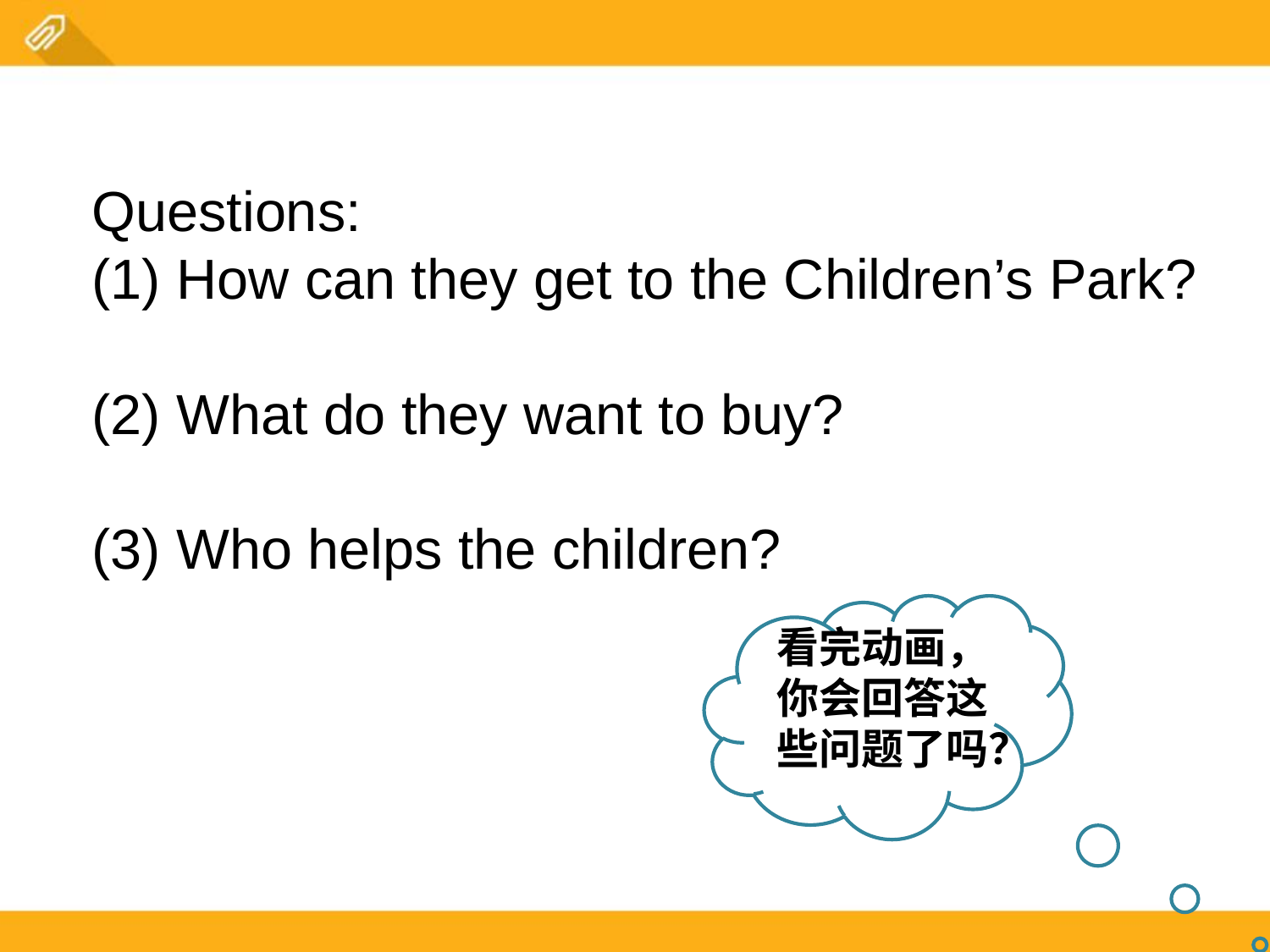

Questions:
(1) How can they get to the Children’s Park?

(2) What do they want to buy?

(3) Who helps the children?

看完动画，你会回答这些问题了吗？